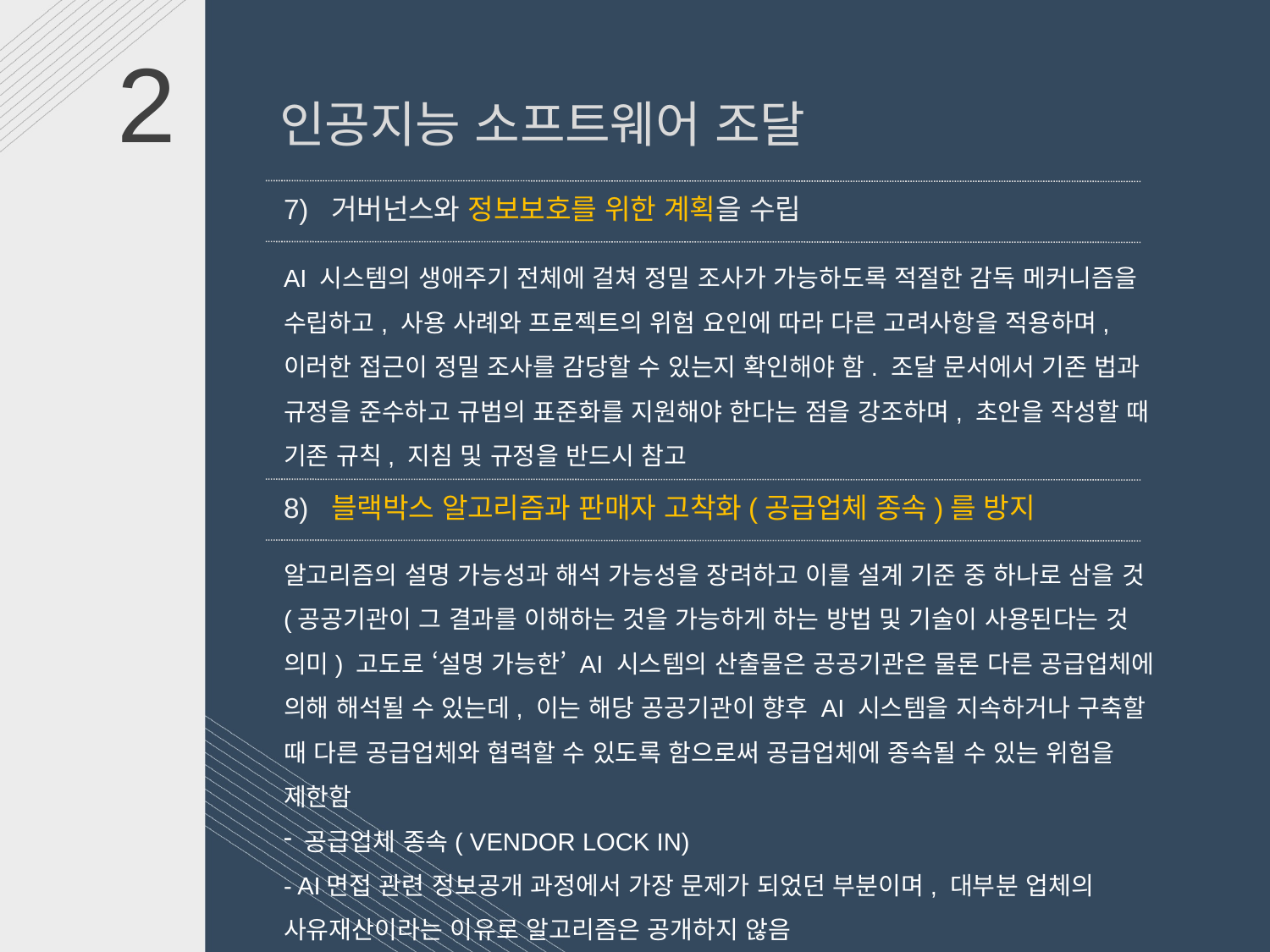

2    인공지능 소프트웨어 조달
7)  거버넌스와 정보보호를 위한 계획을 수립
AI 시스템의 생애주기 전체에 걸쳐 정밀 조사가 가능하도록 적절한 감독 메커니즘을 수립하고, 사용 사례와 프로젝트의 위험 요인에 따라 다른 고려사항을 적용하며, 이러한 접근이 정밀 조사를 감당할 수 있는지 확인해야 함. 조달 문서에서 기존 법과 규정을 준수하고 규범의 표준화를 지원해야 한다는 점을 강조하며, 초안을 작성할 때 기존 규칙, 지침 및 규정을 반드시 참고

8)  블랙박스 알고리즘과 판매자 고착화(공급업체 종속)를 방지

알고리즘의 설명 가능성과 해석 가능성을 장려하고 이를 설계 기준 중 하나로 삼을 것(공공기관이 그 결과를 이해하는 것을 가능하게 하는 방법 및 기술이 사용된다는 것 의미) 고도로 ‘설명 가능한’ AI 시스템의 산출물은 공공기관은 물론 다른 공급업체에 의해 해석될 수 있는데, 이는 해당 공공기관이 향후 AI 시스템을 지속하거나 구축할 때 다른 공급업체와 협력할 수 있도록 함으로써 공급업체에 종속될 수 있는 위험을 제한함
 공급업체 종속( VENDOR LOCK IN)
- AI면접 관련 정보공개 과정에서 가장 문제가 되었던 부분이며, 대부분 업체의 사유재산이라는 이유로 알고리즘은 공개하지 않음